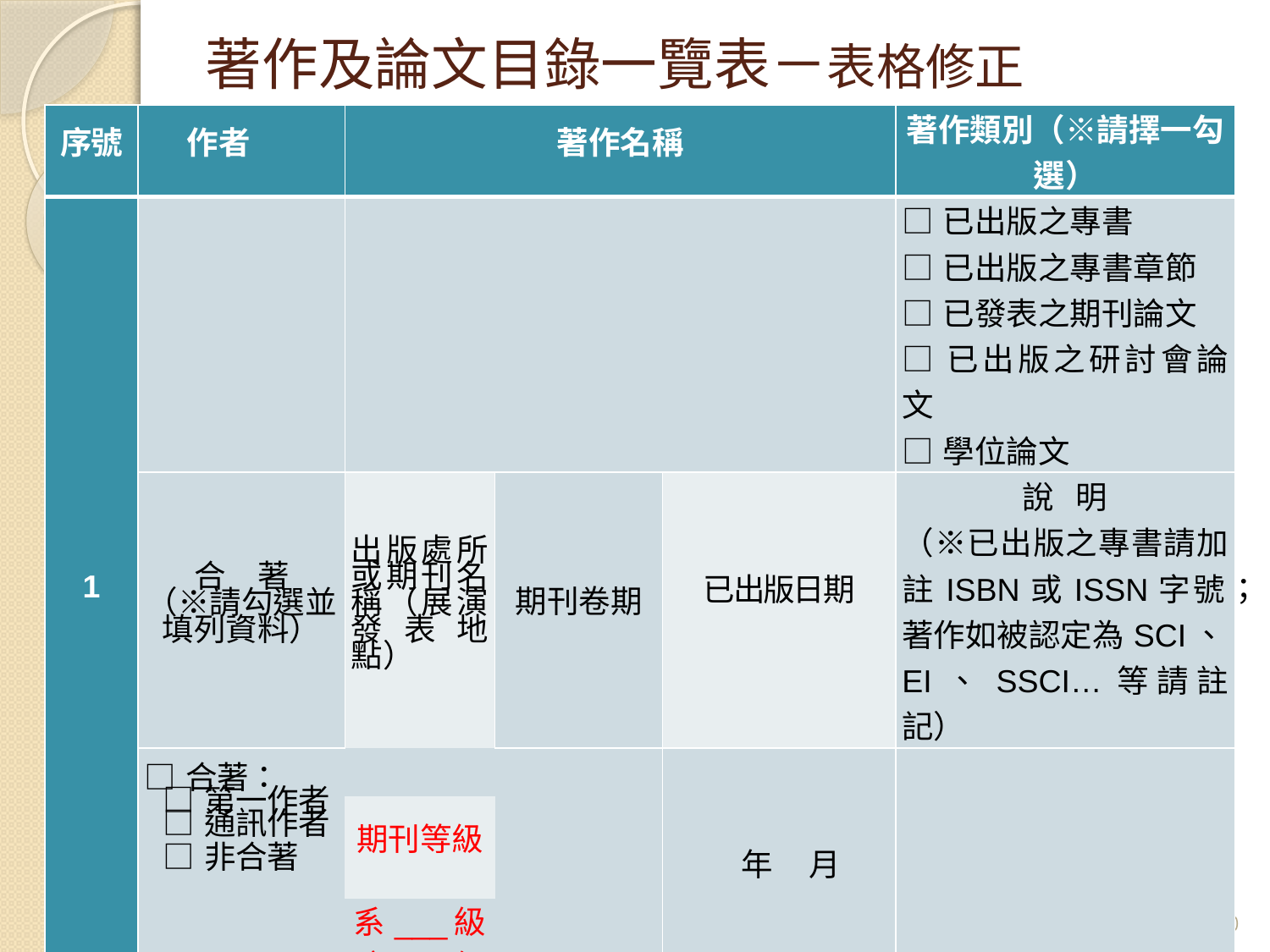

# 著作及論文目錄一覽表－表格修正
| 序號 | 作者 | 著作名稱 |  |  | 著作類別（※請擇一勾選） |
| --- | --- | --- | --- | --- | --- |
| 1 |  |  |  |  | □已出版之專書 □已出版之專書章節 □已發表之期刊論文 □已出版之研討會論文 □學位論文 |
|  | 合　著 （※請勾選並填列資料） | 出版處所或期刊名稱（展演發表地點） | 期刊卷期 | 已出版日期 | 說 明 （※已出版之專書請加註ISBN或ISSN字號；著作如被認定為SCI、EI、SSCI…等請註記） |
|  | □合著： □第一作者 □通訊作者 □非合著 |  |  | 年 月 |  |
|  |  | 期刊等級 |  |  |  |
|  |  | 系\_\_\_級 院\_\_\_級 |  |  |  |
| 代表著作 學術 貢獻 摘要 |  |  |  |  |  |
30